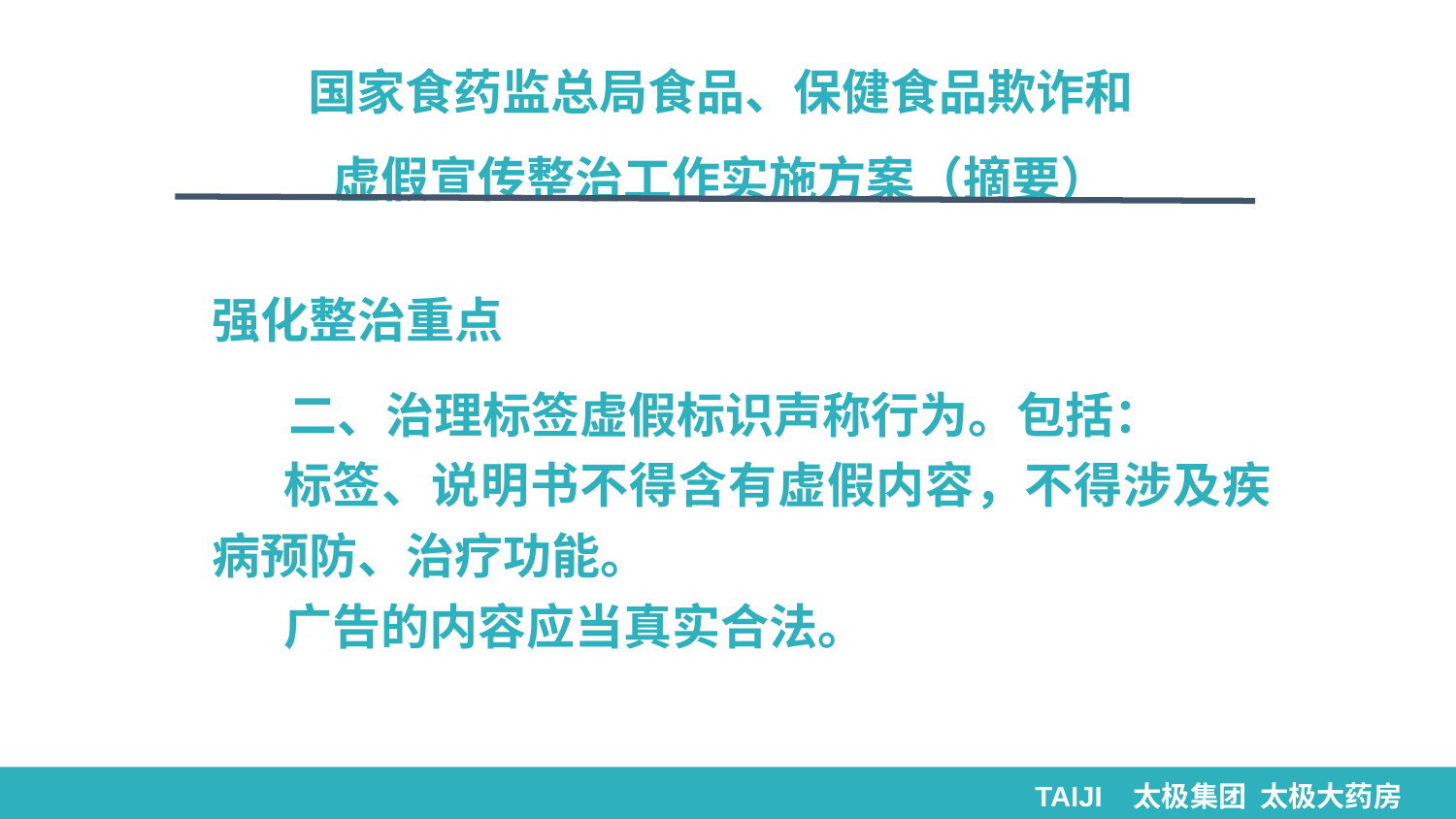

国家食药监总局食品、保健食品欺诈和
虚假宣传整治工作实施方案（摘要）
强化整治重点
      二、治理标签虚假标识声称行为。包括：
标签、说明书不得含有虚假内容，不得涉及疾病预防、治疗功能。
广告的内容应当真实合法。

TAIJI   太极集团  太极大药房